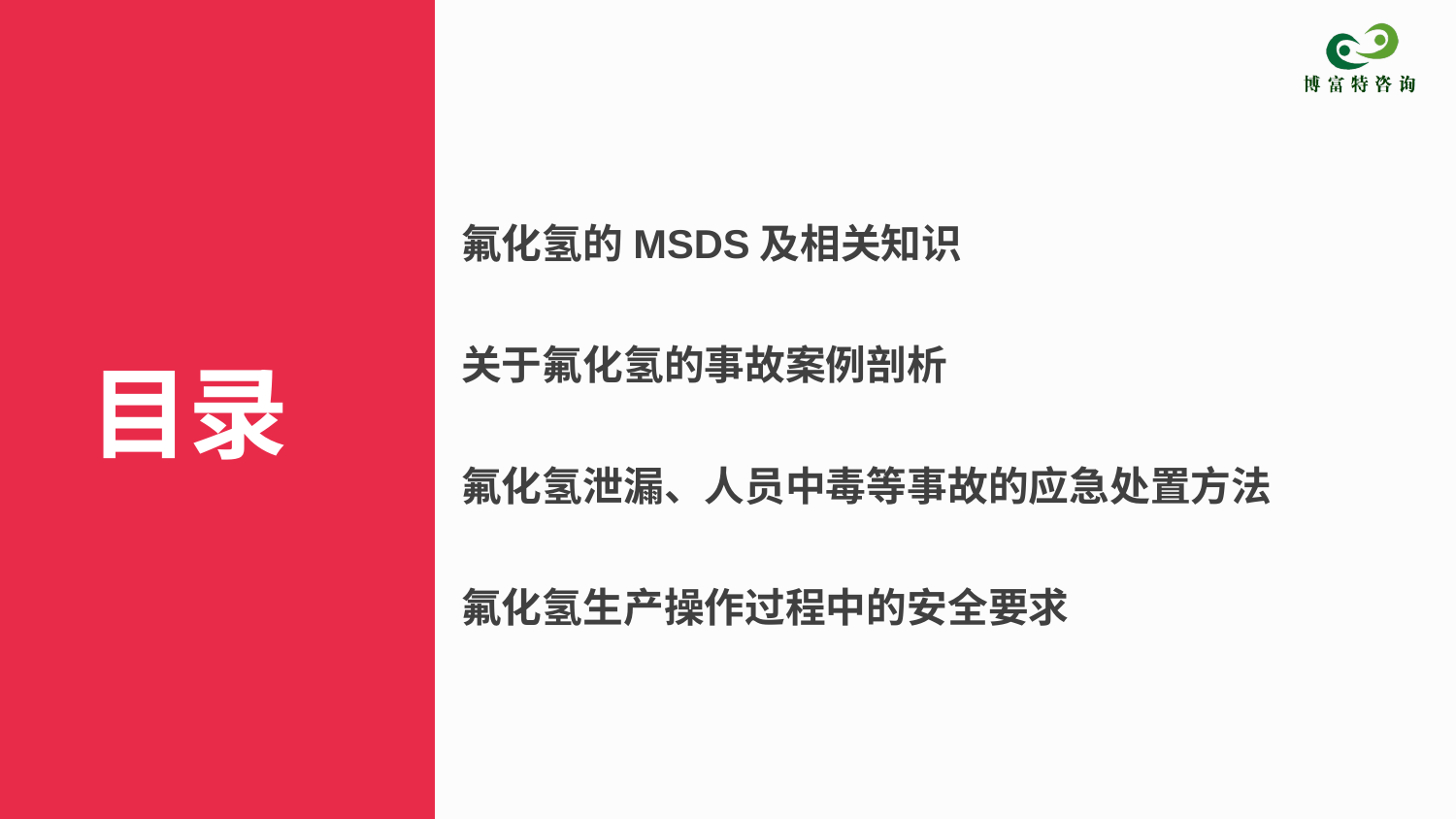

氟化氢的MSDS及相关知识
关于氟化氢的事故案例剖析
氟化氢泄漏、人员中毒等事故的应急处置方法
氟化氢生产操作过程中的安全要求
目录